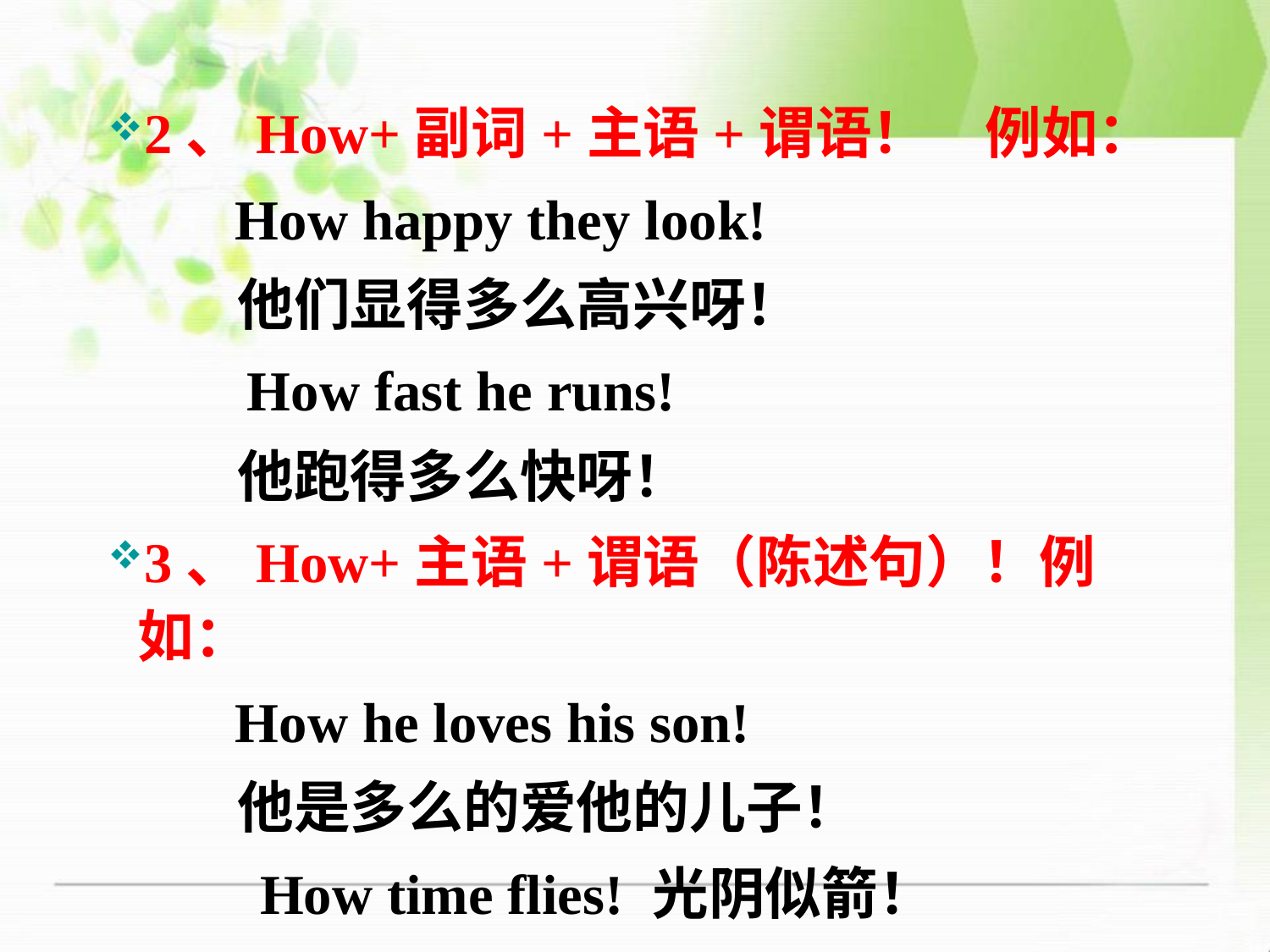

2、How+副词+主语+谓语！　例如：
         How happy they look!
         他们显得多么高兴呀！
　　 How fast he runs!
         他跑得多么快呀！
3、How+主语+谓语（陈述句）！例如：
         How he loves his son!
         他是多么的爱他的儿子！
　　  How time flies! 光阴似箭！